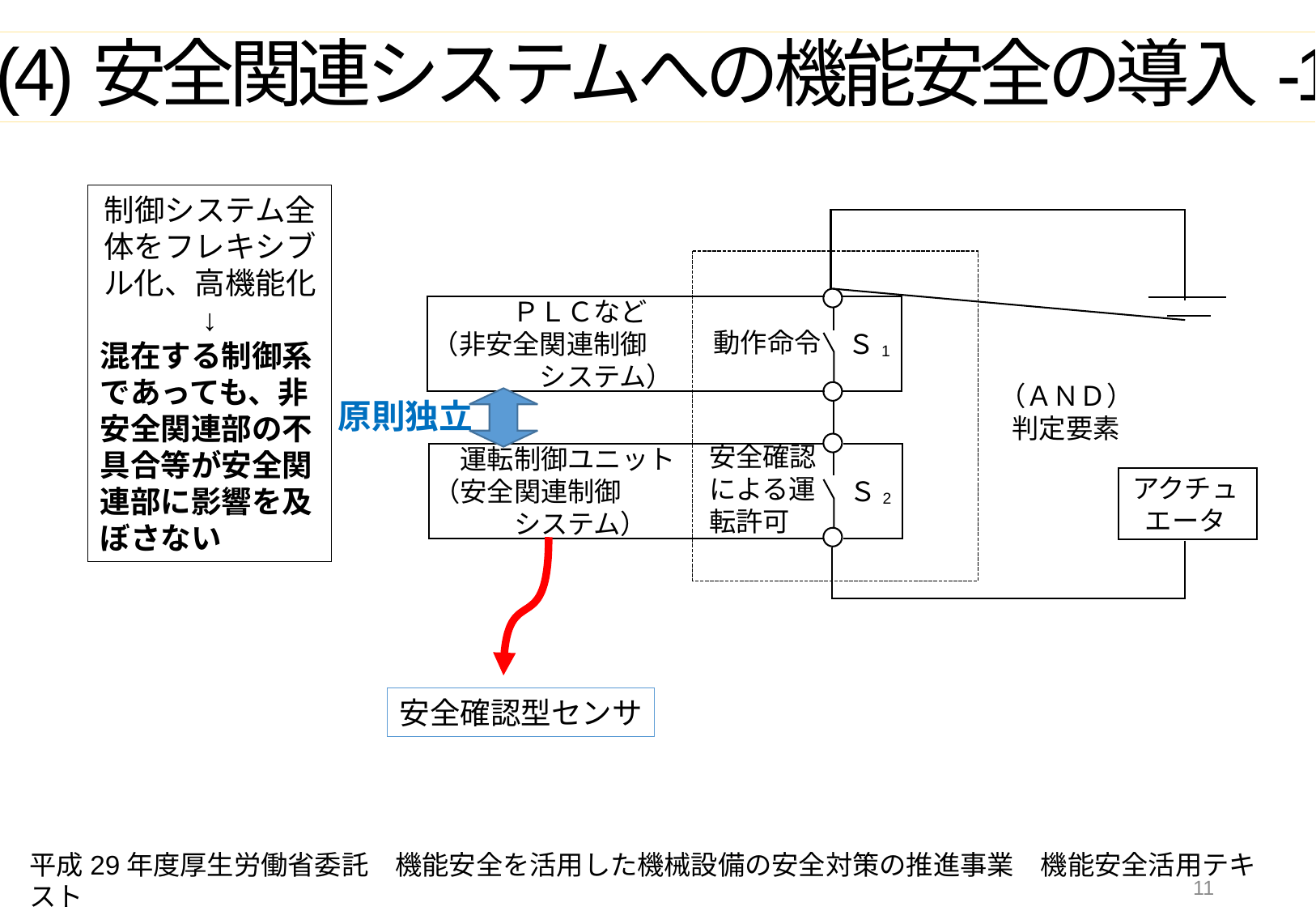

(4)安全関連システムへの機能安全の導入-1
制御システム全体をフレキシブル化、高機能化
↓
混在する制御系であっても、非安全関連部の不具合等が安全関連部に影響を及ぼさない

　　　ＰＬＣなど
（非安全関連制御
　　　　システム）
Ｓ1
動作命令

（ＡＮＤ）
判定要素

安全確認
による運転許可

　運転制御ユニット
（安全関連制御
　　　システム）
Ｓ2
アクチュエータ

原則独立
安全確認型センサ
平成29年度厚生労働省委託　機能安全を活用した機械設備の安全対策の推進事業　機能安全活用テキスト
11